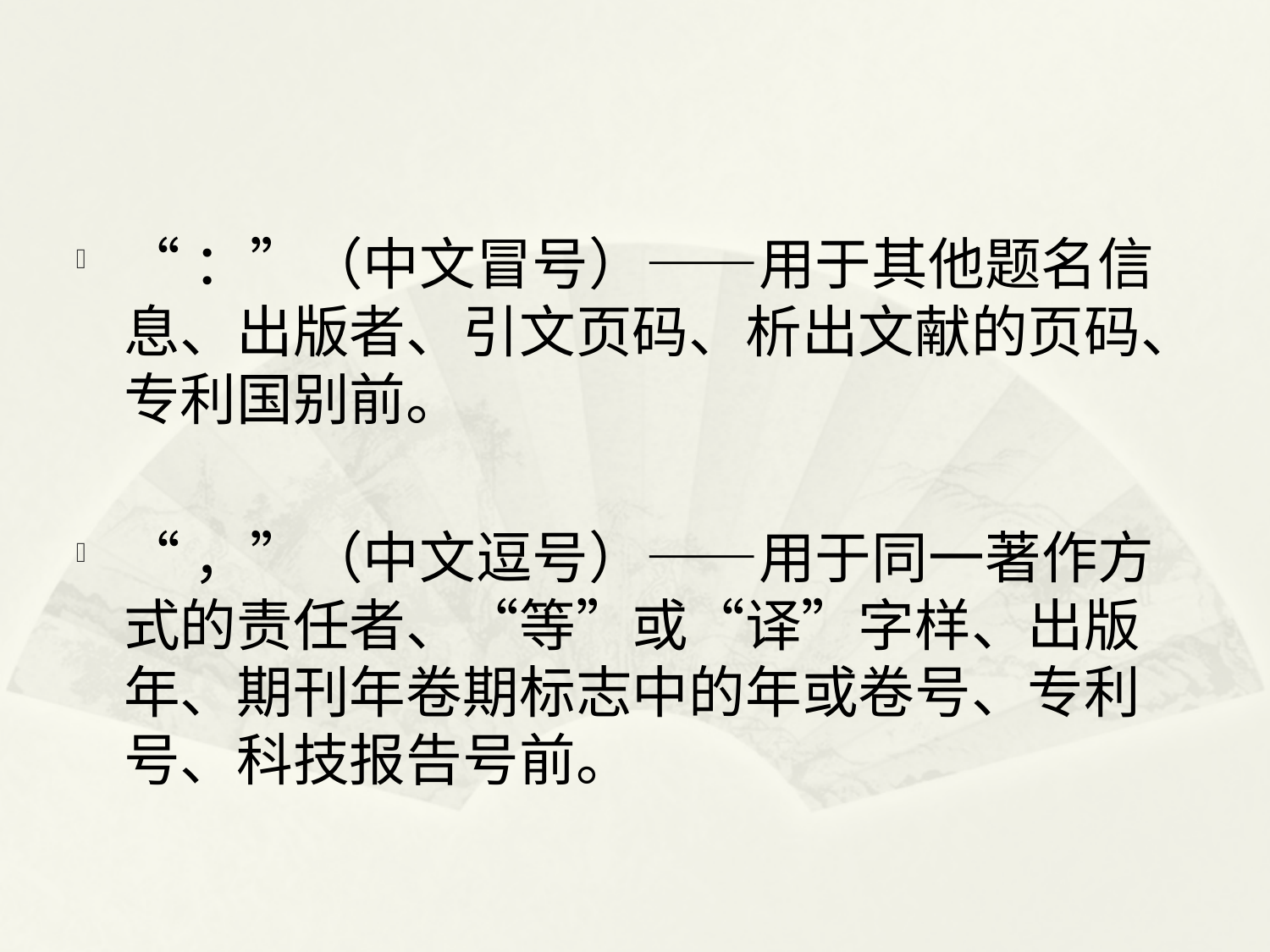

“：”（中文冒号）——用于其他题名信息、出版者、引文页码、析出文献的页码、专利国别前。

“，”（中文逗号）——用于同一著作方式的责任者、“等”或“译”字样、出版年、期刊年卷期标志中的年或卷号、专利号、科技报告号前。